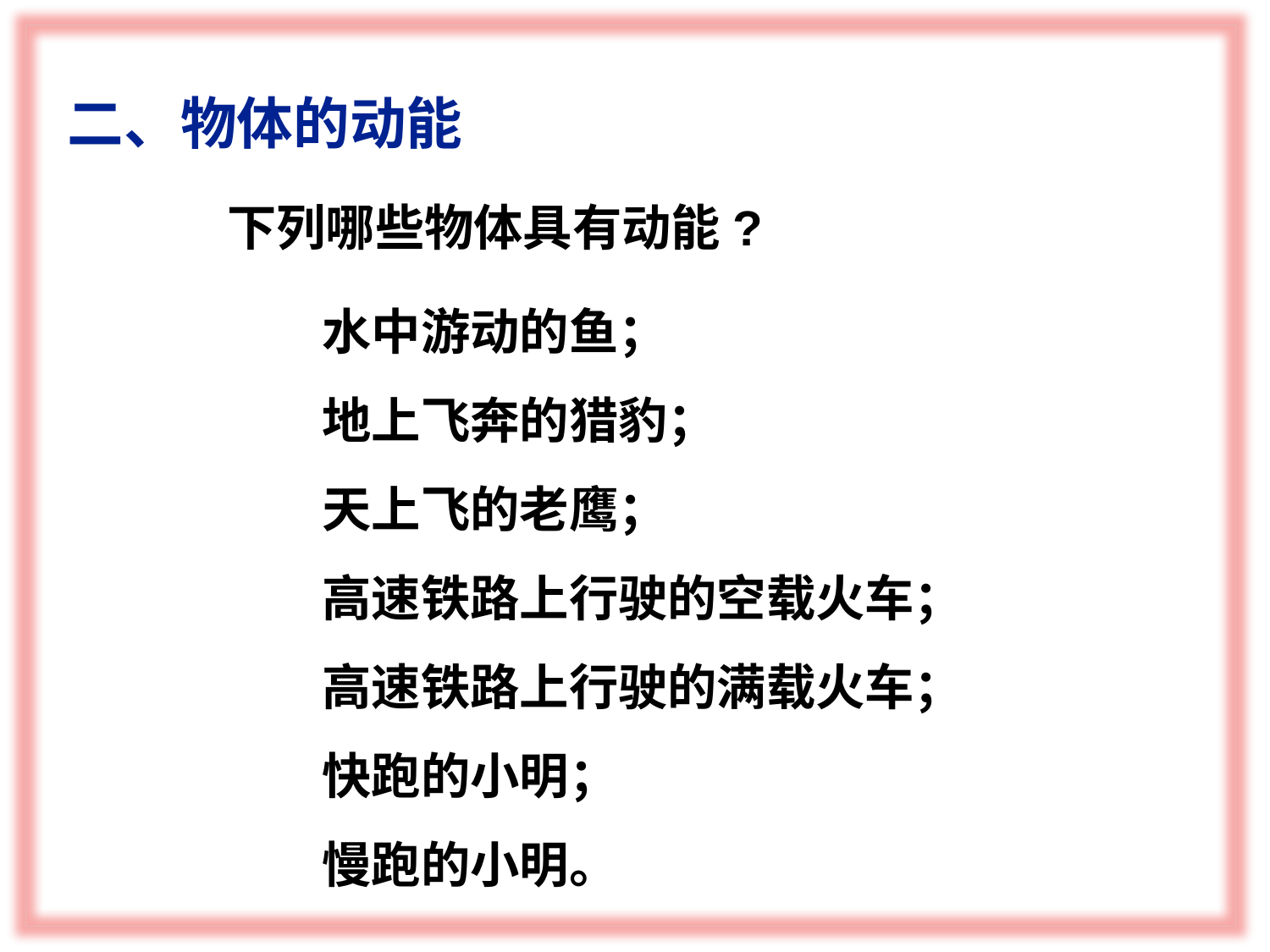

二、物体的动能
下列哪些物体具有动能?
水中游动的鱼；
地上飞奔的猎豹；
天上飞的老鹰；
高速铁路上行驶的空载火车；
高速铁路上行驶的满载火车；
快跑的小明；
慢跑的小明。